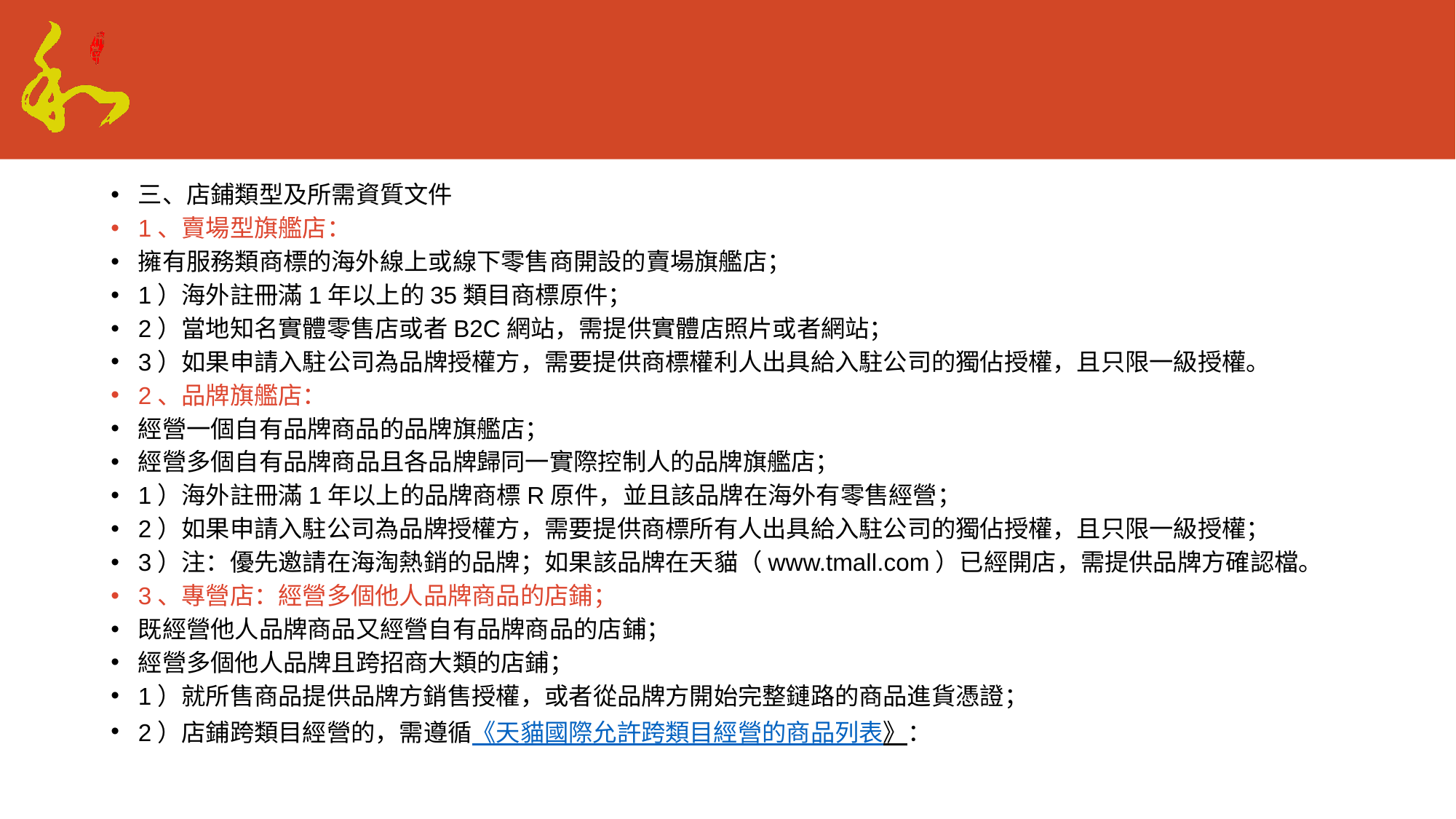

#
三、店鋪類型及所需資質文件
1、賣場型旗艦店：
擁有服務類商標的海外線上或線下零售商開設的賣場旗艦店；
1）海外註冊滿1年以上的35類目商標原件；
2）當地知名實體零售店或者B2C網站，需提供實體店照片或者網站；
3）如果申請入駐公司為品牌授權方，需要提供商標權利人出具給入駐公司的獨佔授權，且只限一級授權。
2、品牌旗艦店：
經營一個自有品牌商品的品牌旗艦店；
經營多個自有品牌商品且各品牌歸同一實際控制人的品牌旗艦店；
1）海外註冊滿1年以上的品牌商標R原件，並且該品牌在海外有零售經營；
2）如果申請入駐公司為品牌授權方，需要提供商標所有人出具給入駐公司的獨佔授權，且只限一級授權；
3）注：優先邀請在海淘熱銷的品牌；如果該品牌在天貓（www.tmall.com）已經開店，需提供品牌方確認檔。
3、專營店：經營多個他人品牌商品的店鋪；
既經營他人品牌商品又經營自有品牌商品的店鋪；
經營多個他人品牌且跨招商大類的店鋪；
1）就所售商品提供品牌方銷售授權，或者從品牌方開始完整鏈路的商品進貨憑證；
2）店鋪跨類目經營的，需遵循《天貓國際允許跨類目經營的商品列表》：